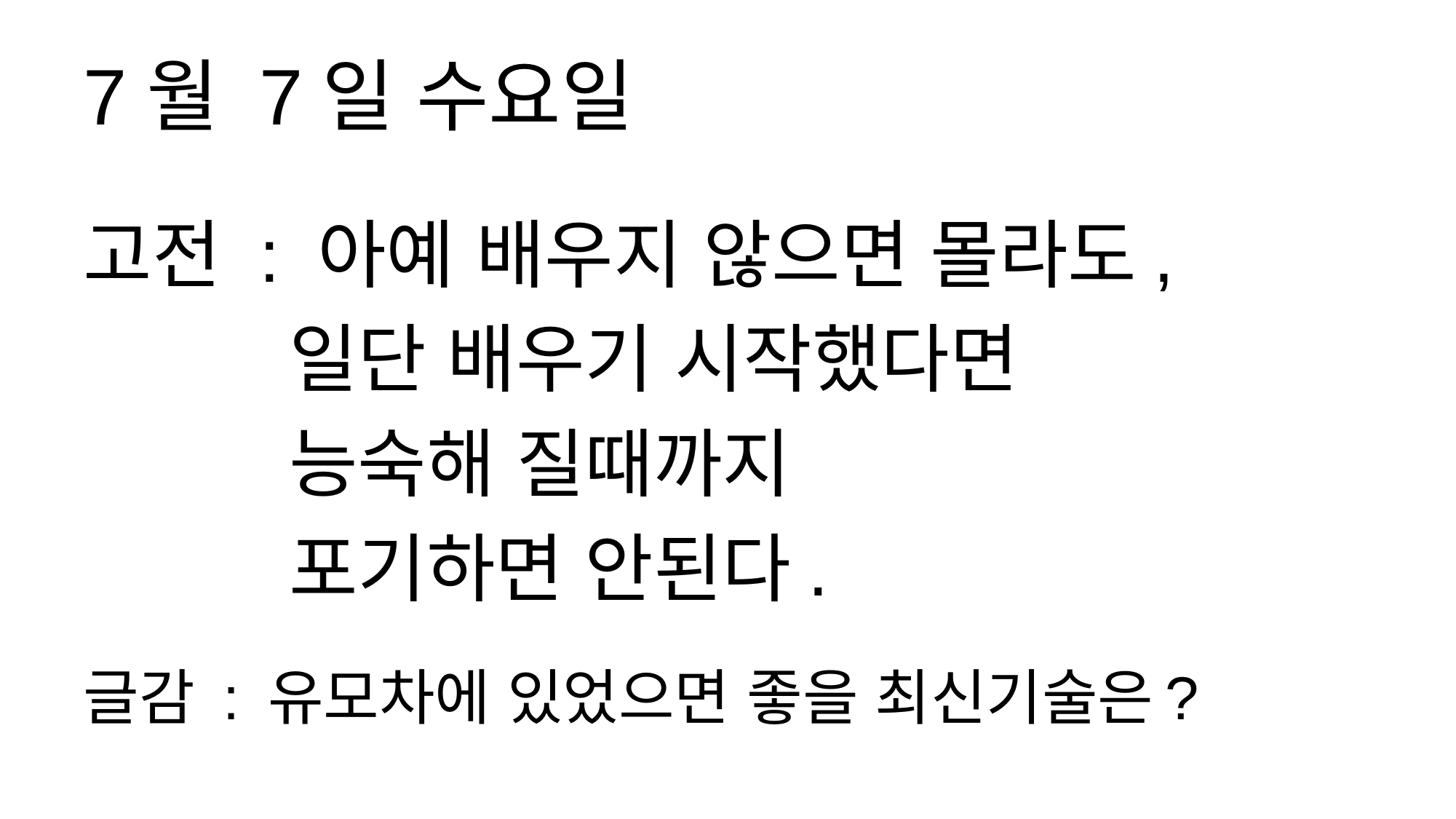

7월 7일 수요일
고전 : 아예 배우지 않으면 몰라도,
         일단 배우기 시작했다면
         능숙해 질때까지
         포기하면 안된다.
글감 : 유모차에 있었으면 좋을 최신기술은?